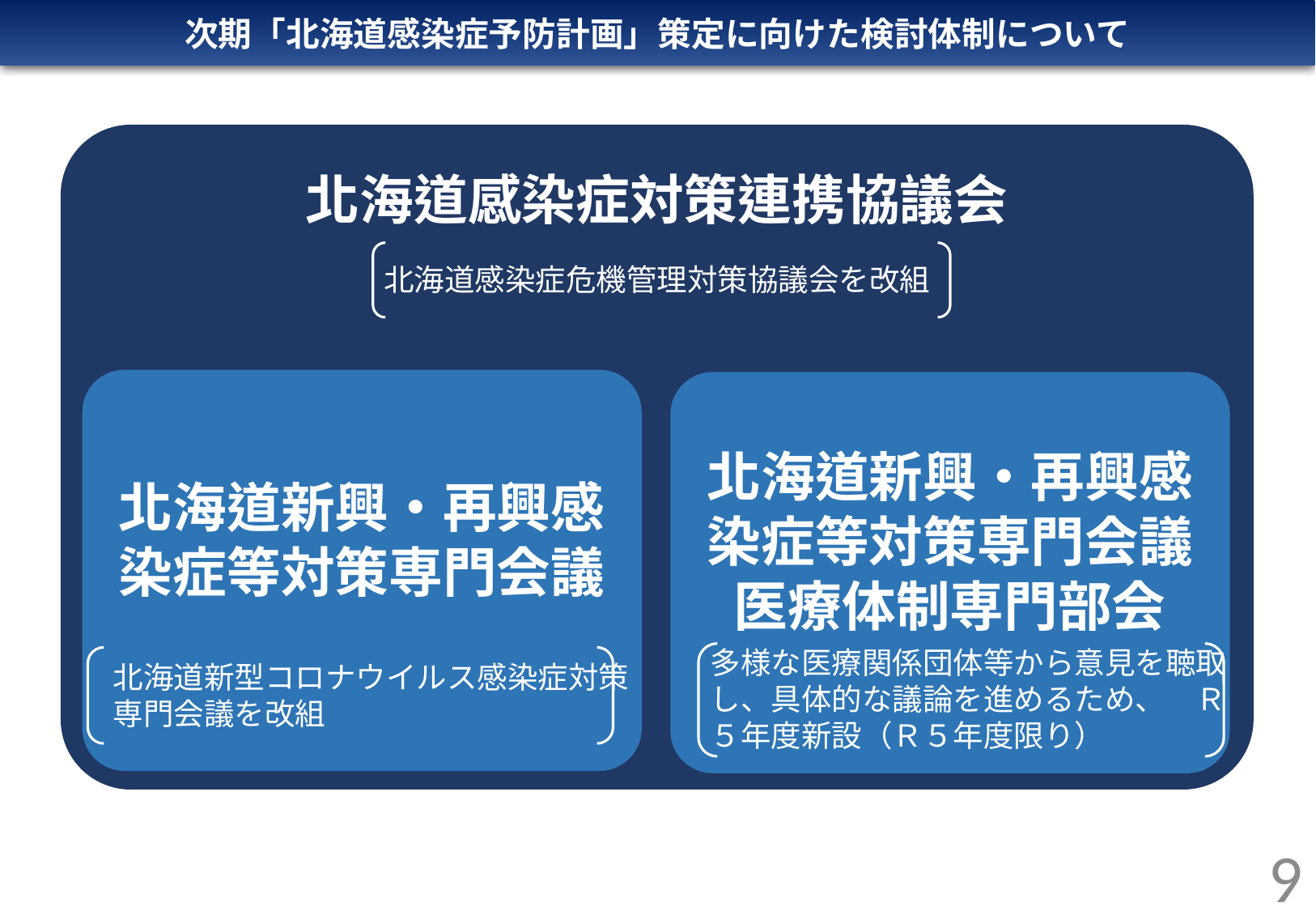

次期「北海道感染症予防計画」策定に向けた検討体制について
北海道感染症対策連携協議会

北海道感染症危機管理対策協議会を改組
北海道新興・再興感染症等対策専門会議

北海道新興・再興感染症等対策専門会議医療体制専門部会

多様な医療関係団体等から意見を聴取
し、具体的な議論を進めるため、　Ｒ５年度新設（Ｒ５年度限り）

　北海道新型コロナウイルス感染症対策
　専門会議を改組
9